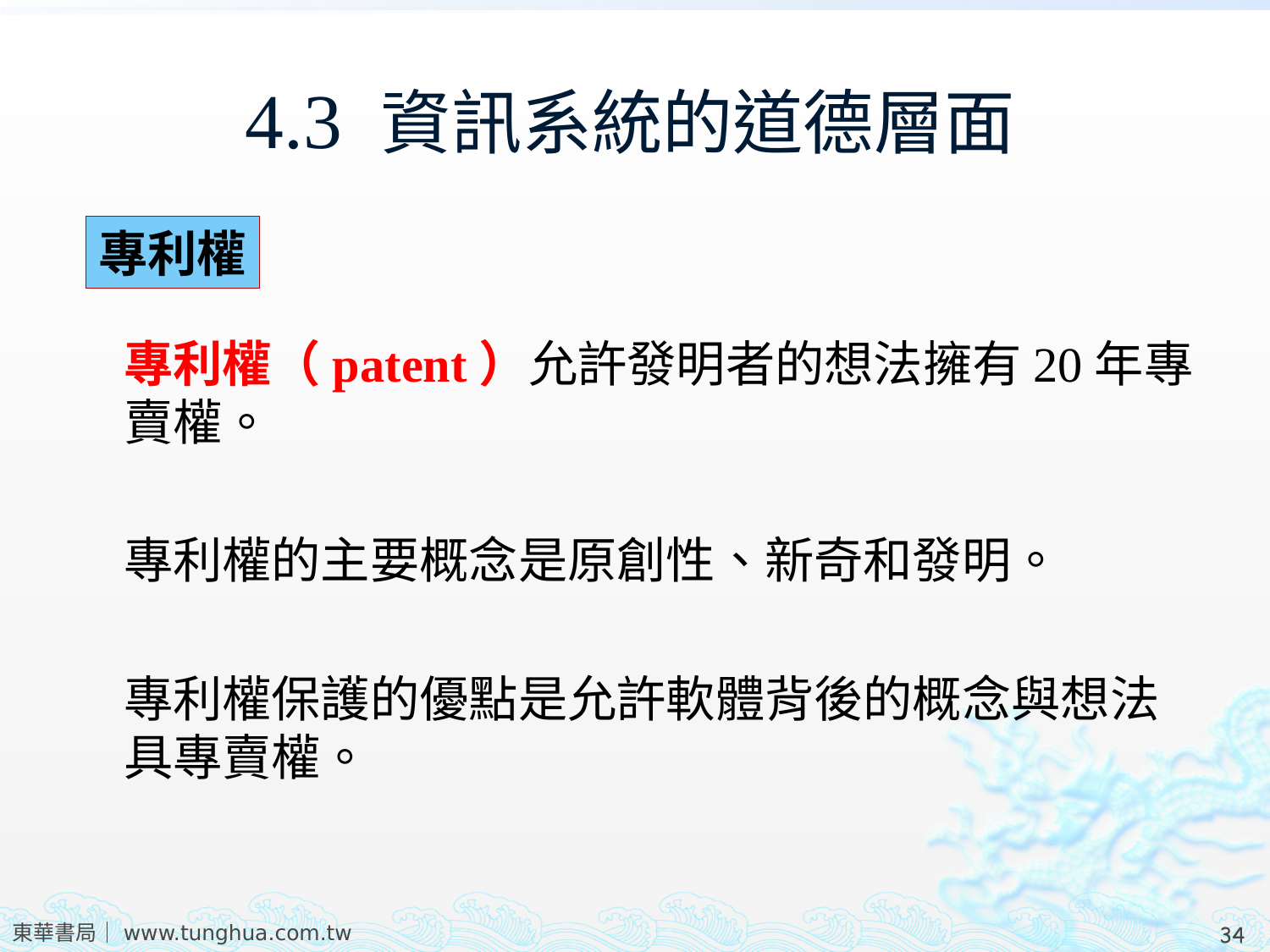

# 4.3 資訊系統的道德層面
專利權
	專利權（patent）允許發明者的想法擁有20年專賣權。

	專利權的主要概念是原創性、新奇和發明。

	專利權保護的優點是允許軟體背後的概念與想法具專賣權。